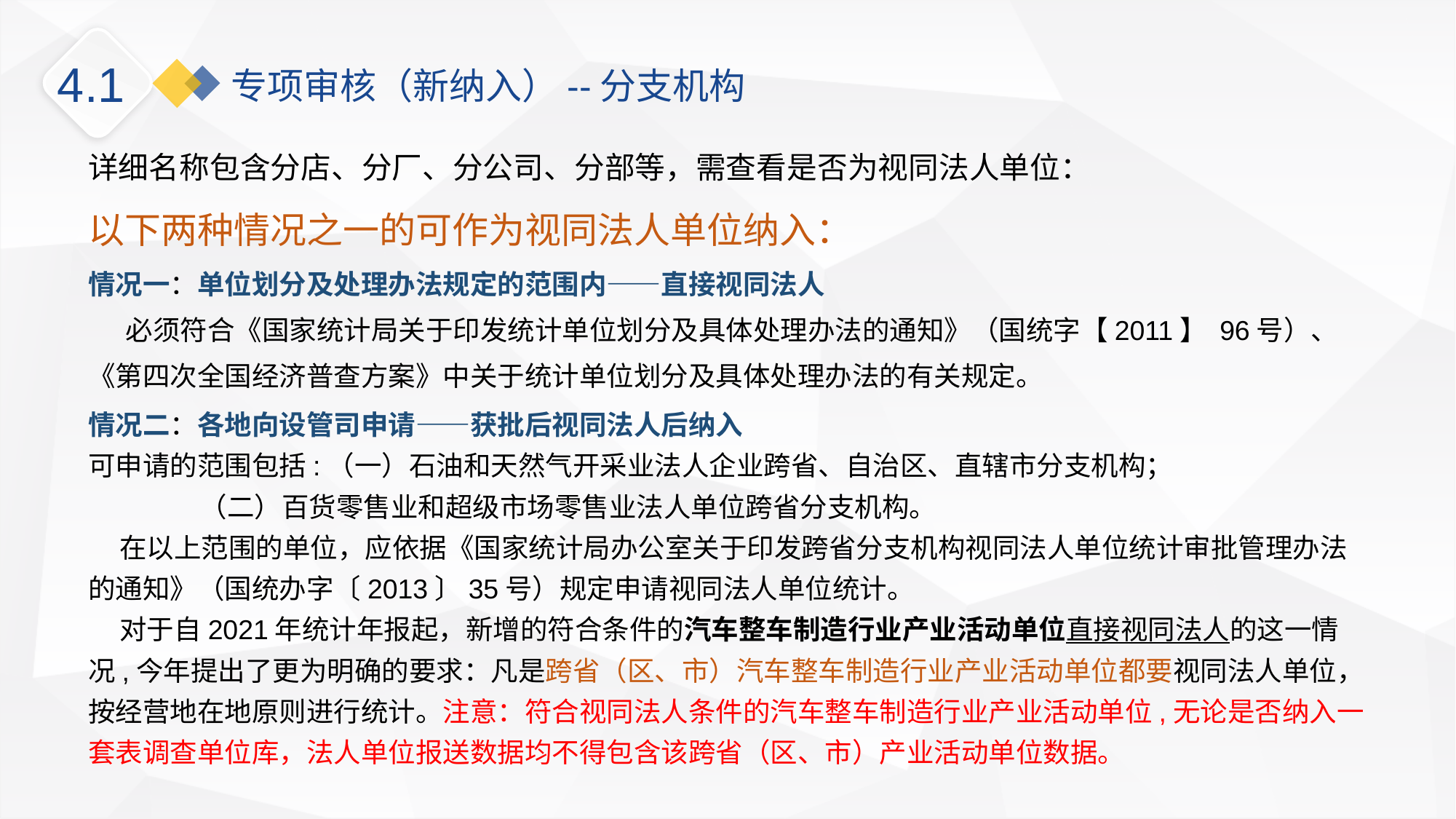

4.1
专项审核（新纳入）--分支机构

详细名称包含分店、分厂、分公司、分部等，需查看是否为视同法人单位：
以下两种情况之一的可作为视同法人单位纳入：
情况一：单位划分及处理办法规定的范围内——直接视同法人
     必须符合《国家统计局关于印发统计单位划分及具体处理办法的通知》（国统字【2011】 96号）、《第四次全国经济普查方案》中关于统计单位划分及具体处理办法的有关规定。
情况二：各地向设管司申请——获批后视同法人后纳入
可申请的范围包括:（一）石油和天然气开采业法人企业跨省、自治区、直辖市分支机构；
                 （二）百货零售业和超级市场零售业法人单位跨省分支机构。
    在以上范围的单位，应依据《国家统计局办公室关于印发跨省分支机构视同法人单位统计审批管理办法的通知》（国统办字〔2013〕35号）规定申请视同法人单位统计。
    对于自2021年统计年报起，新增的符合条件的汽车整车制造行业产业活动单位直接视同法人的这一情况,今年提出了更为明确的要求：凡是跨省（区、市）汽车整车制造行业产业活动单位都要视同法人单位，按经营地在地原则进行统计。注意：符合视同法人条件的汽车整车制造行业产业活动单位,无论是否纳入一套表调查单位库，法人单位报送数据均不得包含该跨省（区、市）产业活动单位数据。
50